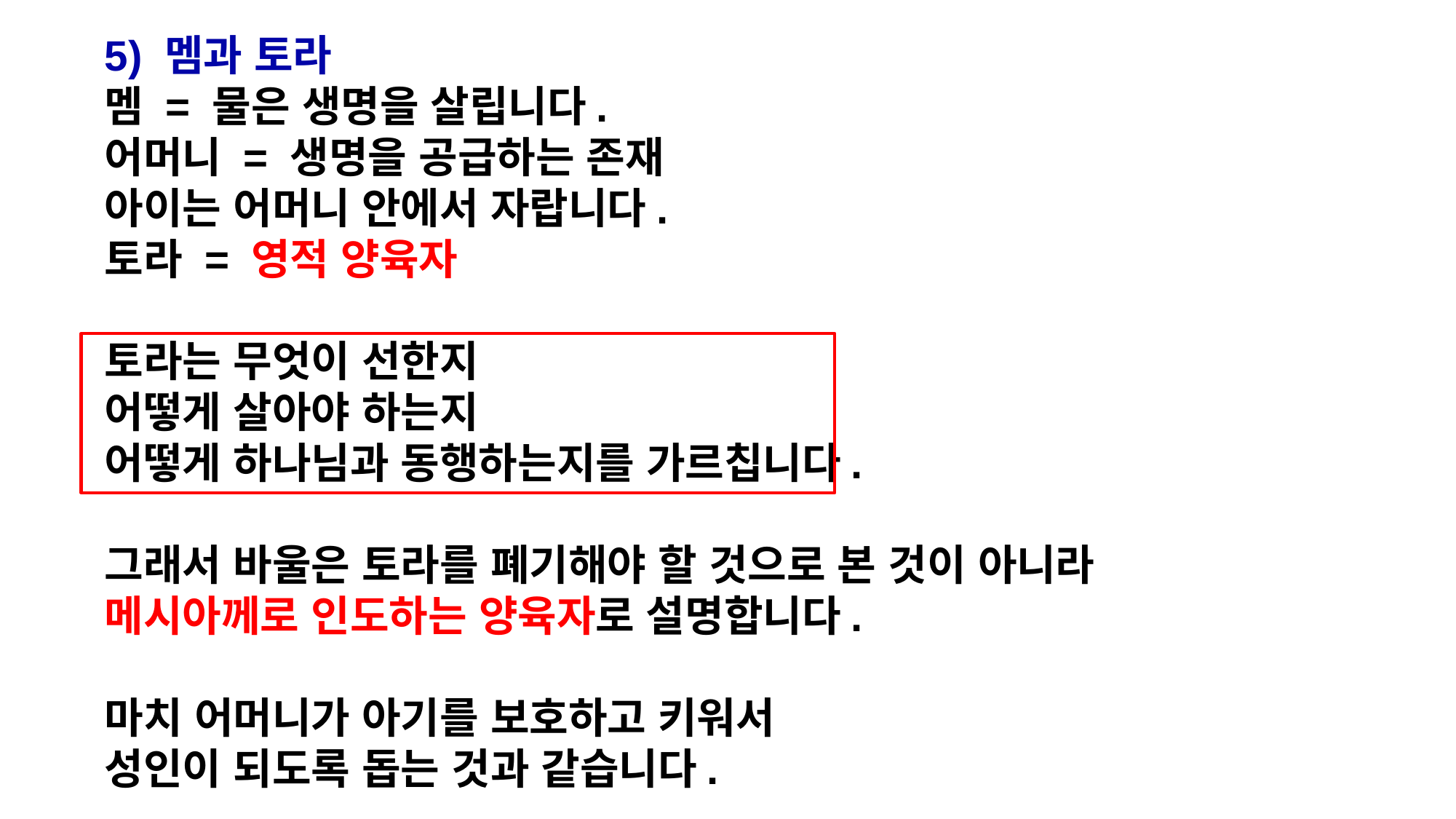

5) 멤과 토라
멤 = 물은 생명을 살립니다.
어머니 = 생명을 공급하는 존재
아이는 어머니 안에서 자랍니다.
토라 = 영적 양육자

토라는 무엇이 선한지
어떻게 살아야 하는지
어떻게 하나님과 동행하는지를 가르칩니다.

그래서 바울은 토라를 폐기해야 할 것으로 본 것이 아니라
메시아께로 인도하는 양육자로 설명합니다.

마치 어머니가 아기를 보호하고 키워서
성인이 되도록 돕는 것과 같습니다.